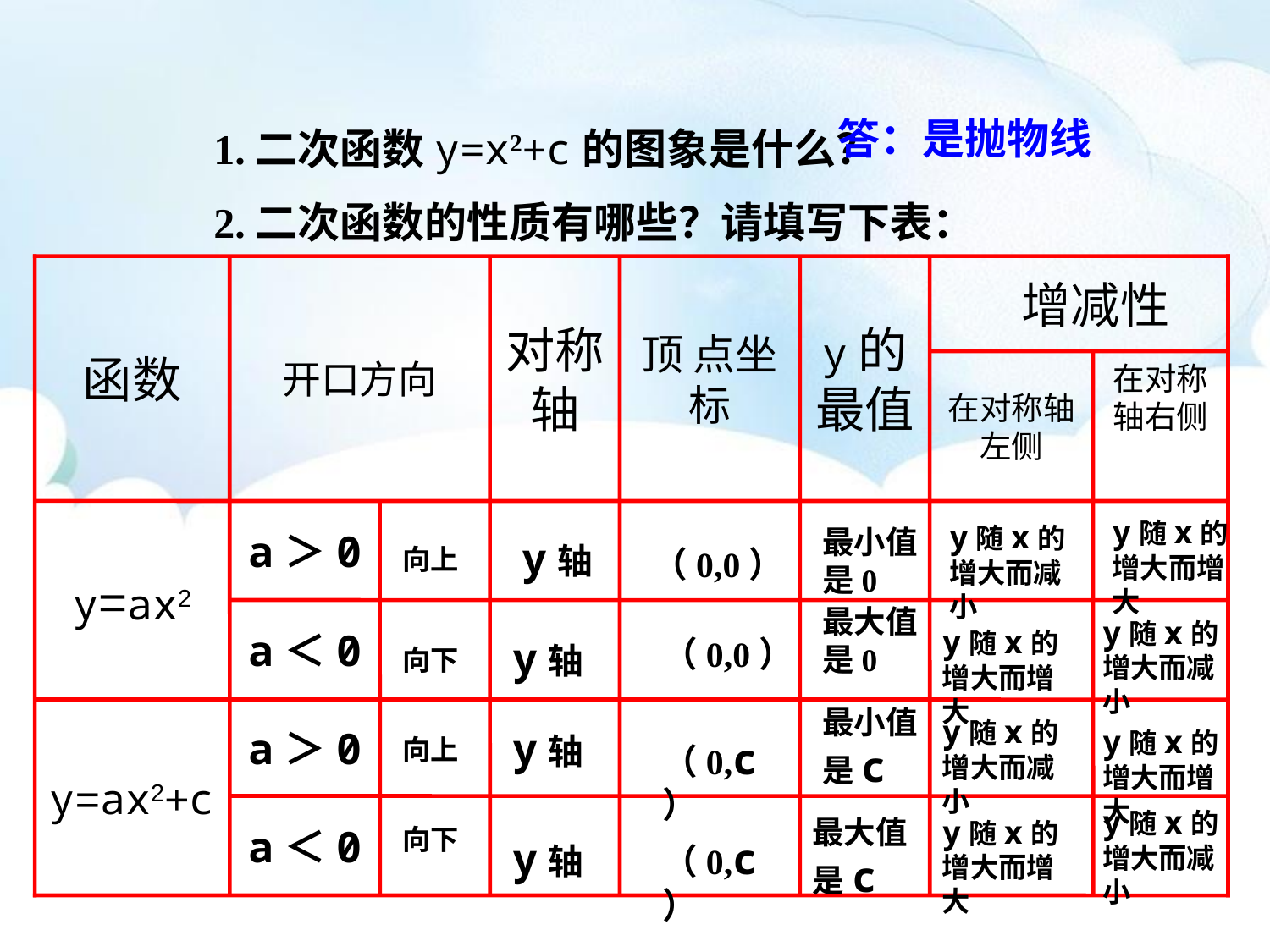

答：是抛物线
1.二次函数y=x2+c的图象是什么？
2.二次函数的性质有哪些？请填写下表：
函数

开口方向

对称轴

顶 点坐 标

y的最值

  增减性

在对称轴左侧

在对称轴右侧

y=ax2

a＞0

a＜0

y=ax2+c

a＞0

a＜0

y随x的增大而增大
y随x的增大而减小
最小值是0
y轴
向上
（0,0）
最大值是0
y随x的增大而减小
y随x的增大而增大
y轴
（0,0）
向下
最小值是c
y随x的增大而减小
y轴
y随x的增大而增大
向上
（0,c）
y随x的增大而减小
最大值是c
y随x的增大而增大
向下
y轴
（0,c）